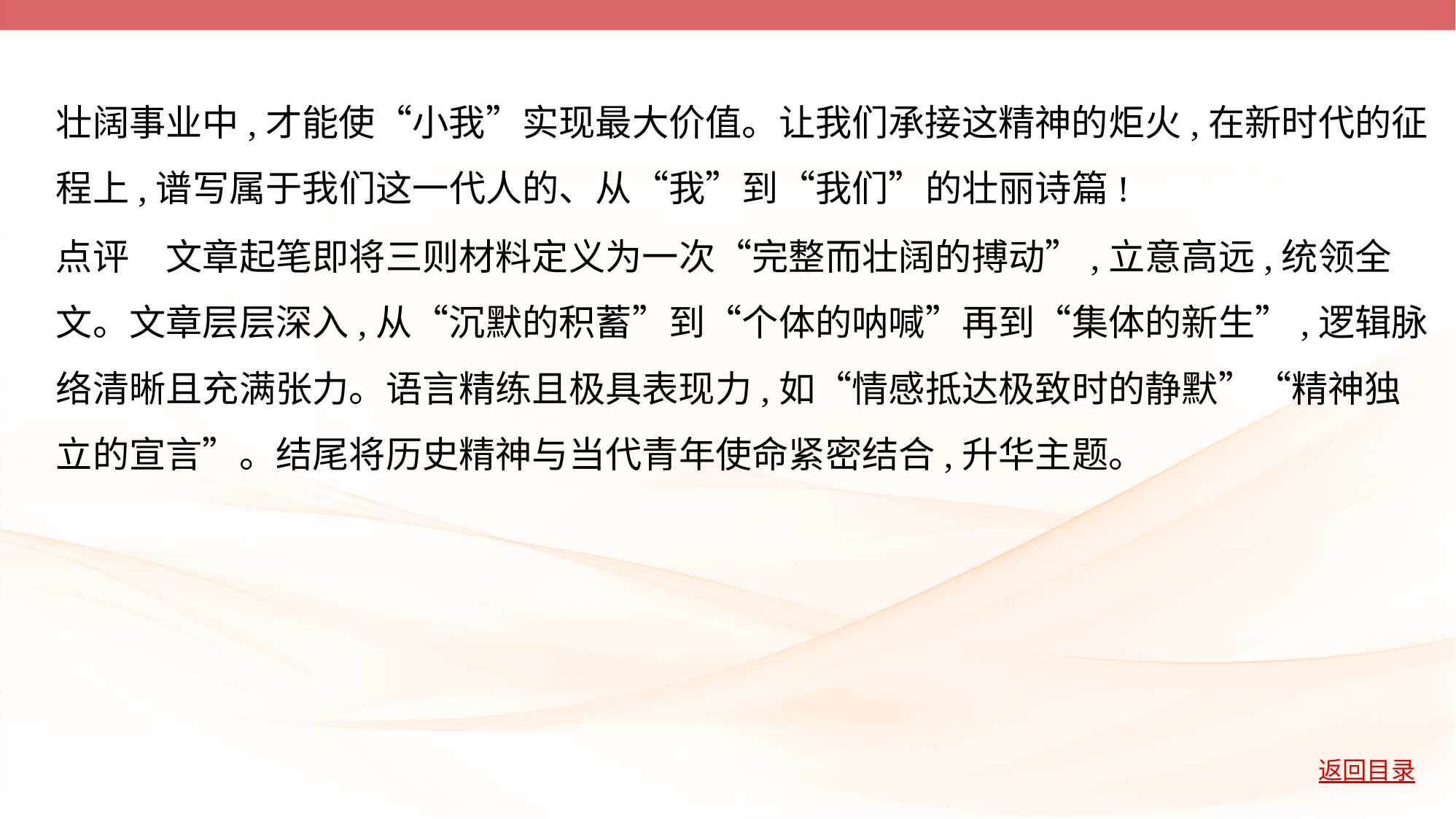

壮阔事业中,才能使“小我”实现最大价值。让我们承接这精神的炬火,在新时代的征
程上,谱写属于我们这一代人的、从“我”到“我们”的壮丽诗篇!
点评　文章起笔即将三则材料定义为一次“完整而壮阔的搏动”,立意高远,统领全
文。文章层层深入,从“沉默的积蓄”到“个体的呐喊”再到“集体的新生”,逻辑脉
络清晰且充满张力。语言精练且极具表现力,如“情感抵达极致时的静默”“精神独
立的宣言”。结尾将历史精神与当代青年使命紧密结合,升华主题。